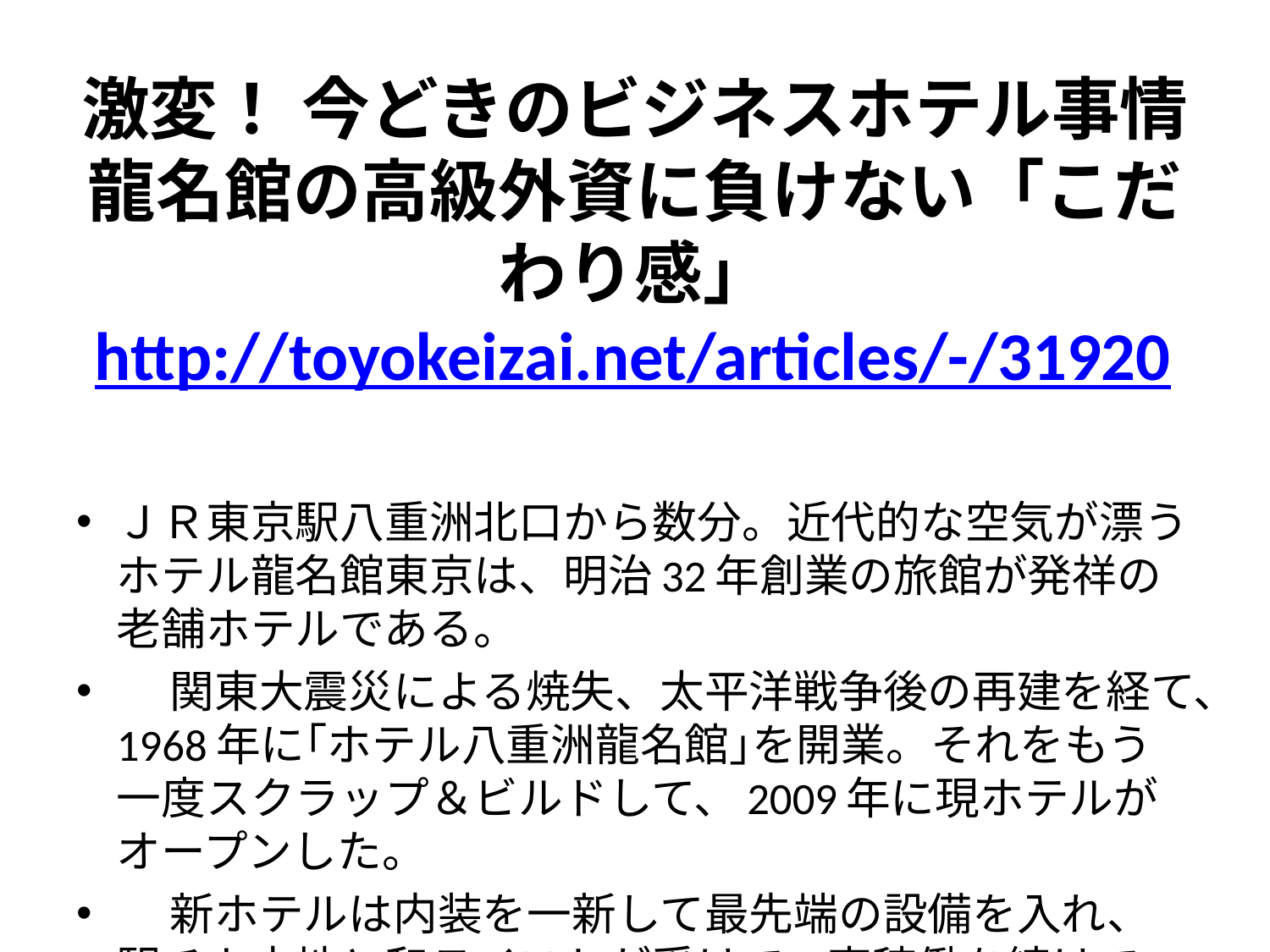

# 激変！ 今どきのビジネスホテル事情 龍名館の高級外資に負けない「こだわり感」 http://toyokeizai.net/articles/-/31920
ＪＲ東京駅八重洲北口から数分。近代的な空気が漂うホテル龍名館東京は、明治32年創業の旅館が発祥の老舗ホテルである。
 関東大震災による焼失、太平洋戦争後の再建を経て、1968年に｢ホテル八重洲龍名館｣を開業。それをもう一度スクラップ＆ビルドして、2009年に現ホテルがオープンした。
 新ホテルは内装を一新して最先端の設備を入れ、駅チカ立地と和テイストが受けて、高稼働を続けている。独立系の宿泊特化型ホテルとして、老舗から一気にトレンドの先頭を走るこの